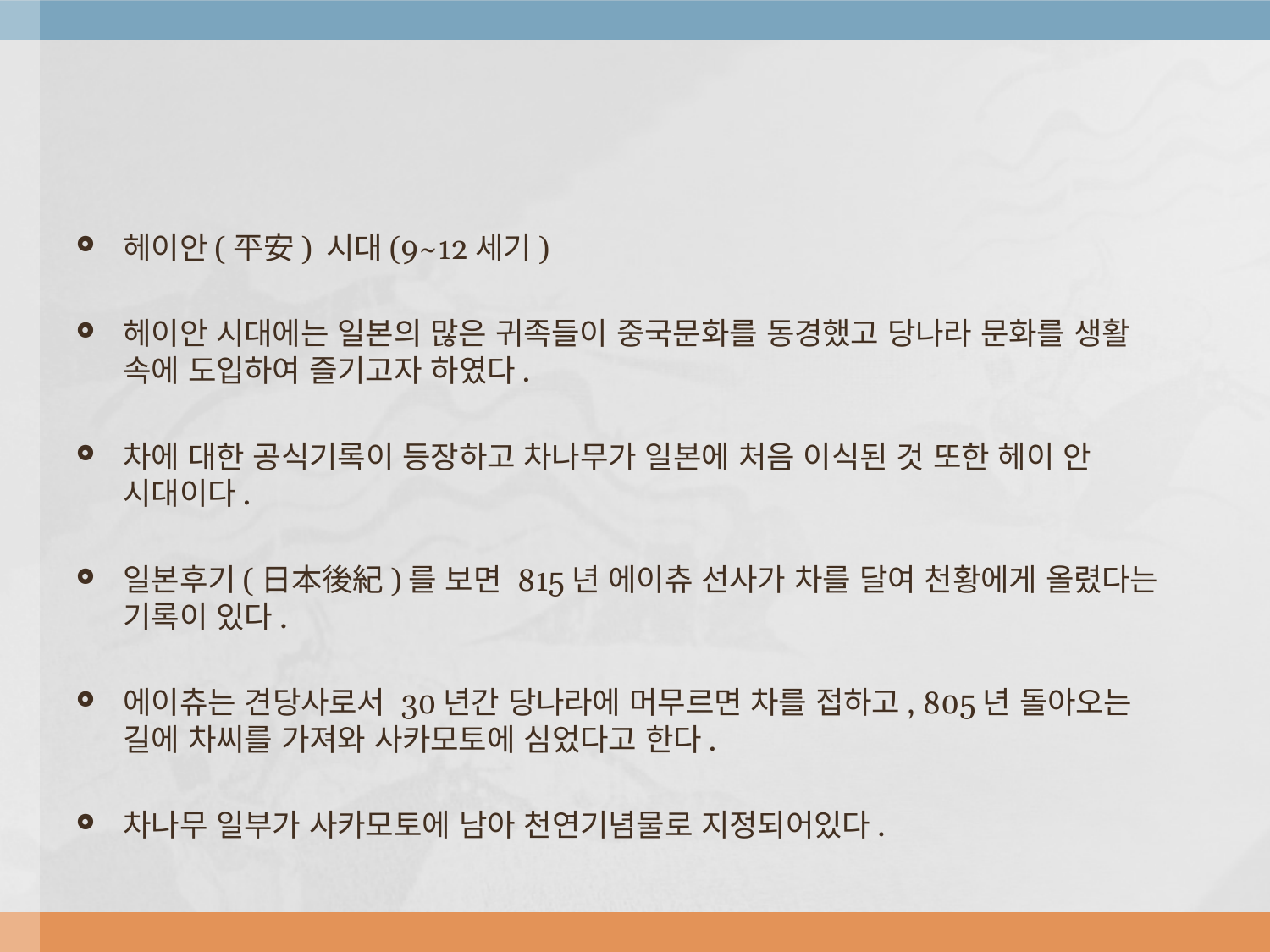

#
헤이안(平安) 시대(9~12세기)

헤이안 시대에는 일본의 많은 귀족들이 중국문화를 동경했고 당나라 문화를 생활 속에 도입하여 즐기고자 하였다.

차에 대한 공식기록이 등장하고 차나무가 일본에 처음 이식된 것 또한 헤이 안 시대이다.

일본후기(日本後紀)를 보면 815년 에이츄 선사가 차를 달여 천황에게 올렸다는 기록이 있다.

에이츄는 견당사로서 30년간 당나라에 머무르면 차를 접하고, 805년 돌아오는 길에 차씨를 가져와 사카모토에 심었다고 한다.

차나무 일부가 사카모토에 남아 천연기념물로 지정되어있다.